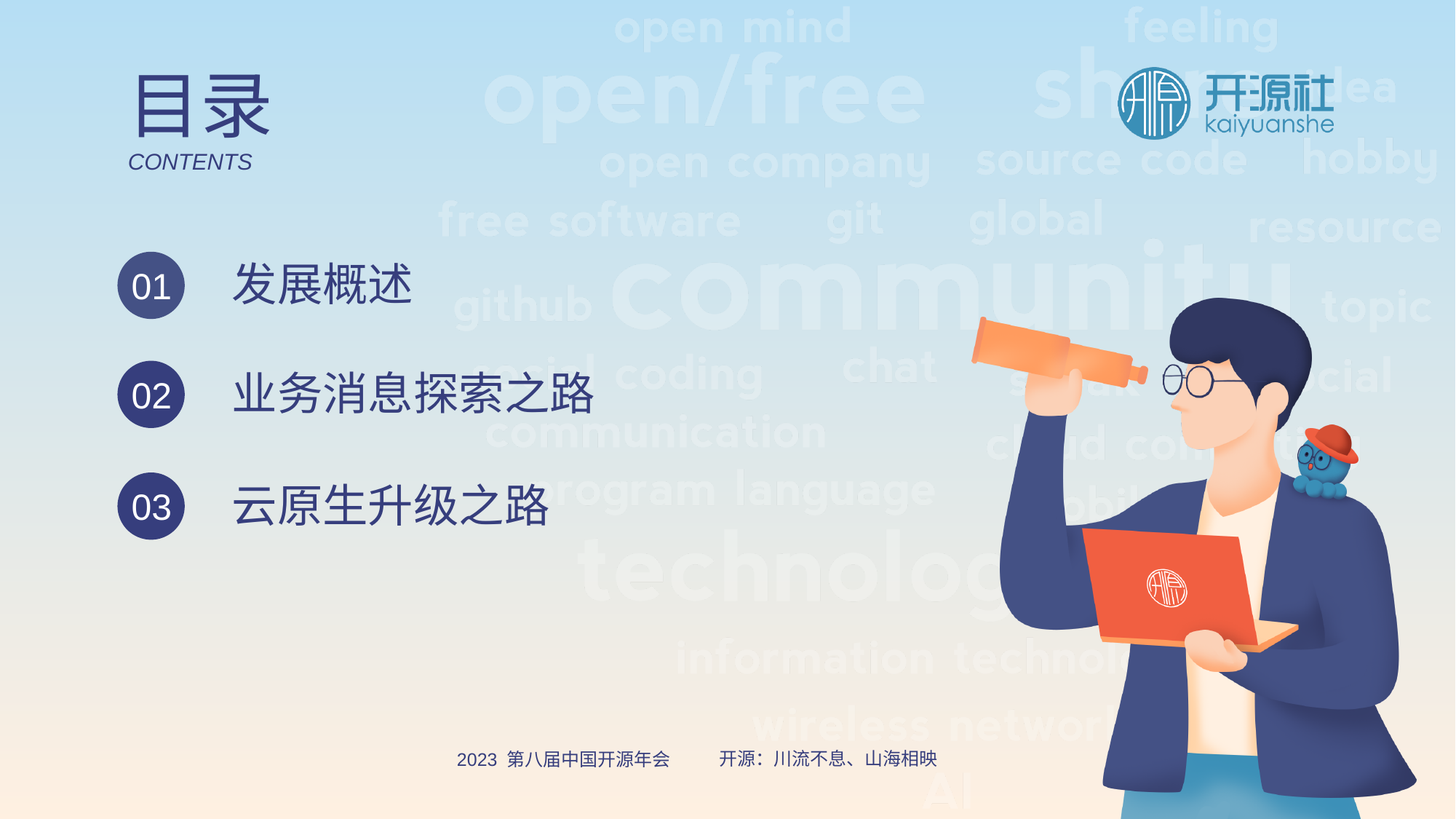

目录
CONTENTS

发展概述
01

业务消息探索之路
02

云原生升级之路
03